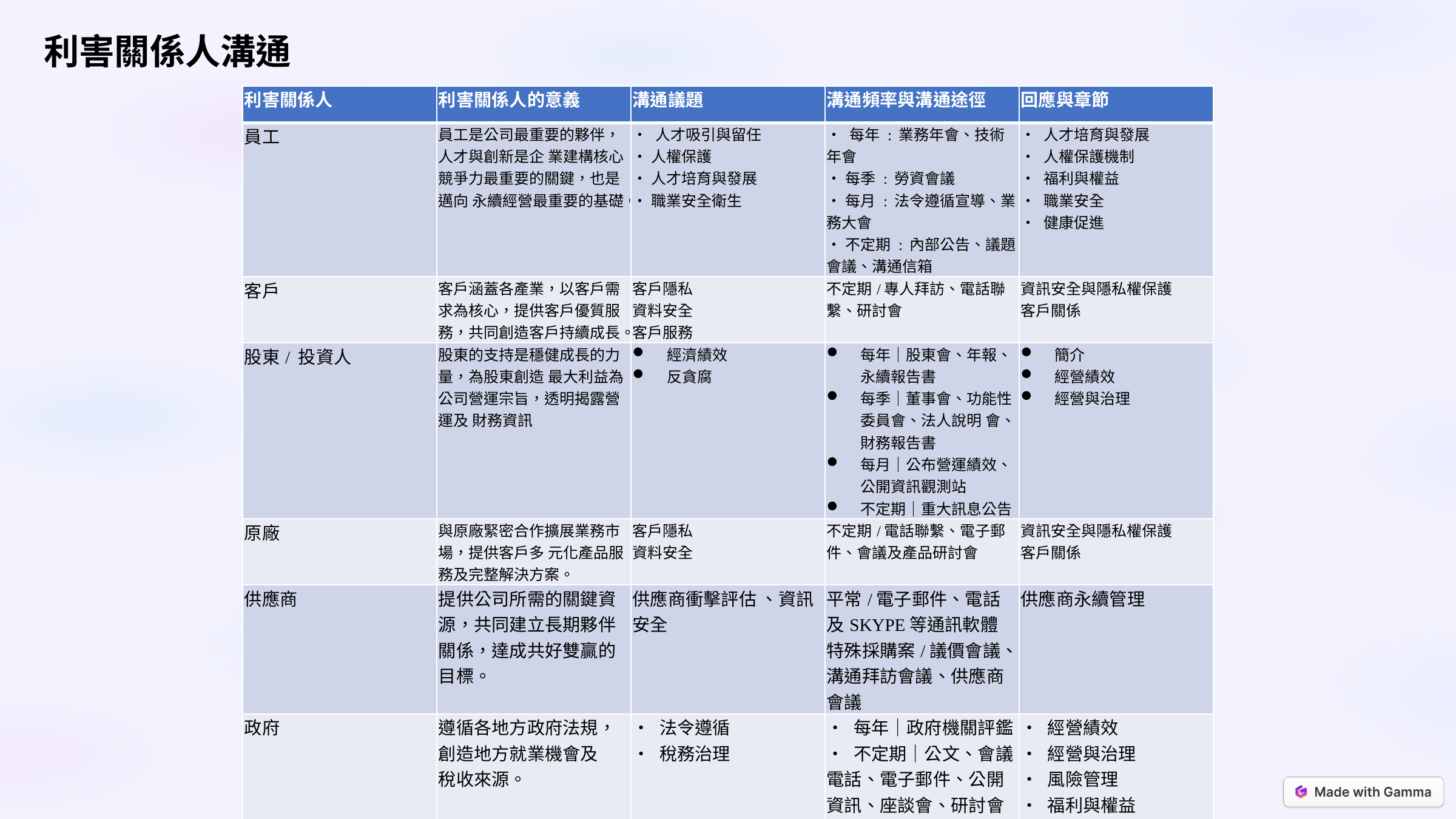

利害關係人溝通
| 利害關係人 | 利害關係人的意義 | 溝通議題 | 溝通頻率與溝通途徑 | 回應與章節 |
| --- | --- | --- | --- | --- |
| 員工 | 員工是公司最重要的夥伴，人才與創新是企 業建構核心競爭力最重要的關鍵，也是邁向 永續經營最重要的基礎。 | • 人才吸引與留任 • 人權保護 • 人才培育與發展 • 職業安全衛生 | • 每年 : 業務年會、技術年會 • 每季 : 勞資會議 • 每月 : 法令遵循宣導、業務大會 • 不定期 : 內部公告、議題會議、溝通信箱 | • 人才培育與發展 • 人權保護機制 • 福利與權益 • 職業安全 • 健康促進 |
| 客戶 | 客戶涵蓋各產業，以客戶需求為核心，提供客戶優質服務，共同創造客戶持續成長。 | 客戶隱私 資料安全 客戶服務 | 不定期/專人拜訪、電話聯繫、研討會 | 資訊安全與隱私權保護 客戶關係 |
| 股東/ 投資人 | 股東的支持是穩健成長的力量，為股東創造 最大利益為公司營運宗旨，透明揭露營運及 財務資訊 | 經濟績效 反貪腐 | 每年｜股東會、年報、永續報告書 每季｜董事會、功能性委員會、法人說明 會、財務報告書 每月｜公布營運績效、公開資訊觀測站 不定期｜重大訊息公告 | 簡介 經營績效 經營與治理 |
| 原廠 | 與原廠緊密合作擴展業務市場，提供客戶多 元化產品服務及完整解決方案。 | 客戶隱私 資料安全 | 不定期/電話聯繫、電子郵件、會議及產品研討會 | 資訊安全與隱私權保護 客戶關係 |
| 供應商 | 提供公司所需的關鍵資源，共同建立長期夥伴關係，達成共好雙贏的目標。 | 供應商衝擊評估 、資訊安全 | 平常/電子郵件、電話及SKYPE等通訊軟體 特殊採購案/議價會議、溝通拜訪會議、供應商會議 | 供應商永續管理 |
| 政府 | 遵循各地方政府法規，創造地方就業機會及 稅收來源。 | • 法令遵循 • 稅務治理 | • 每年｜政府機關評鑑 • 不定期｜公文、會議、電話、電子郵件、公開資訊、座談會、研討會 | • 經營績效 • 經營與治理 • 風險管理 • 福利與權益 • 環境永續政策 |
| 社會大眾 | 持續向社會傳遞公司品牌形象，有助於和更多的利害關係人合作 | 社會參與 | 不定期研討會 | 公司治理 |